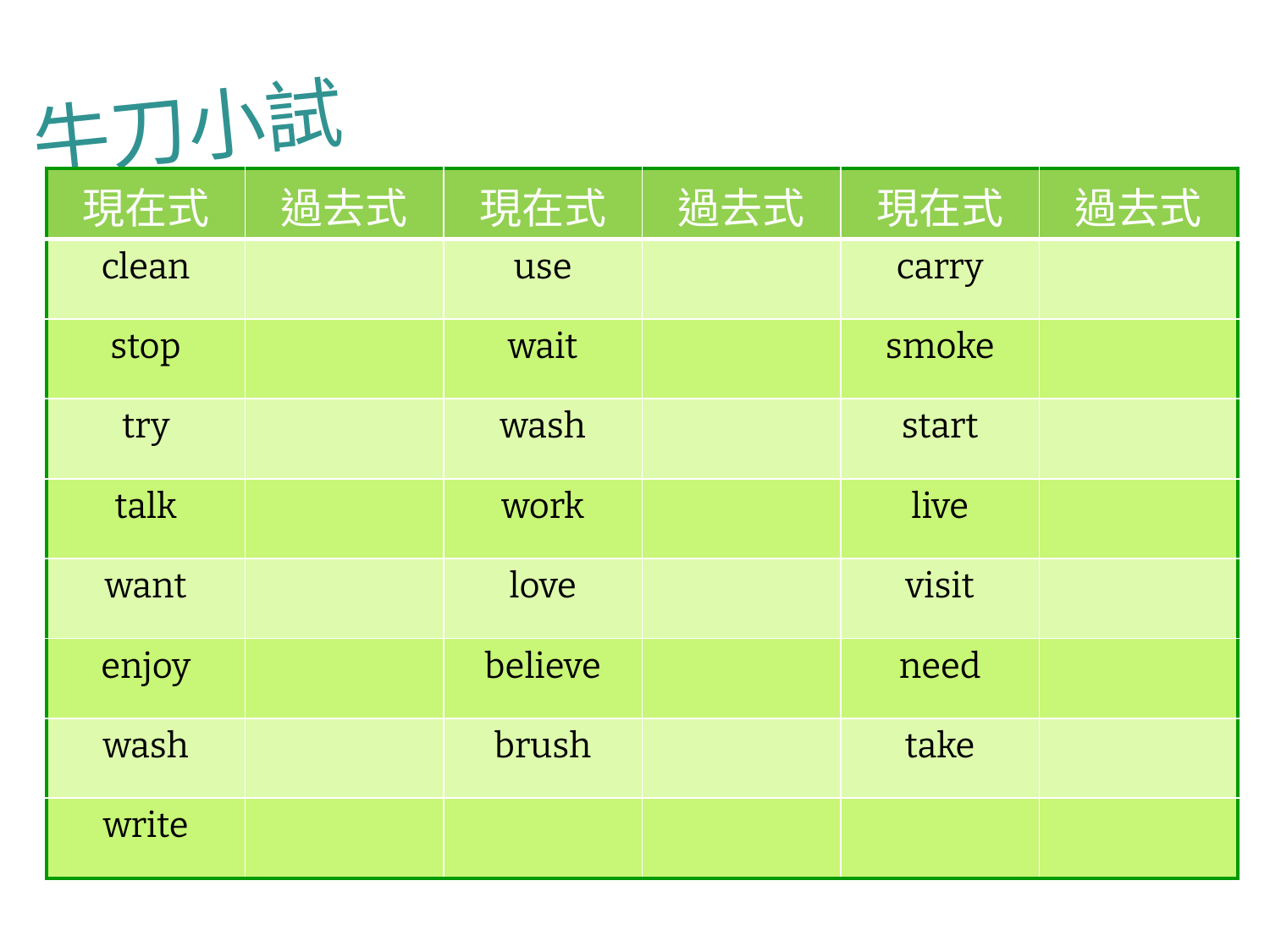

# 牛刀小試
| 現在式 | 過去式 | 現在式 | 過去式 | 現在式 | 過去式 |
| --- | --- | --- | --- | --- | --- |
| clean |  | use |  | carry |  |
| stop |  | wait |  | smoke |  |
| try |  | wash |  | start |  |
| talk |  | work |  | live |  |
| want |  | love |  | visit |  |
| enjoy |  | believe |  | need |  |
| wash |  | brush |  | take |  |
| write |  |  |  |  |  |